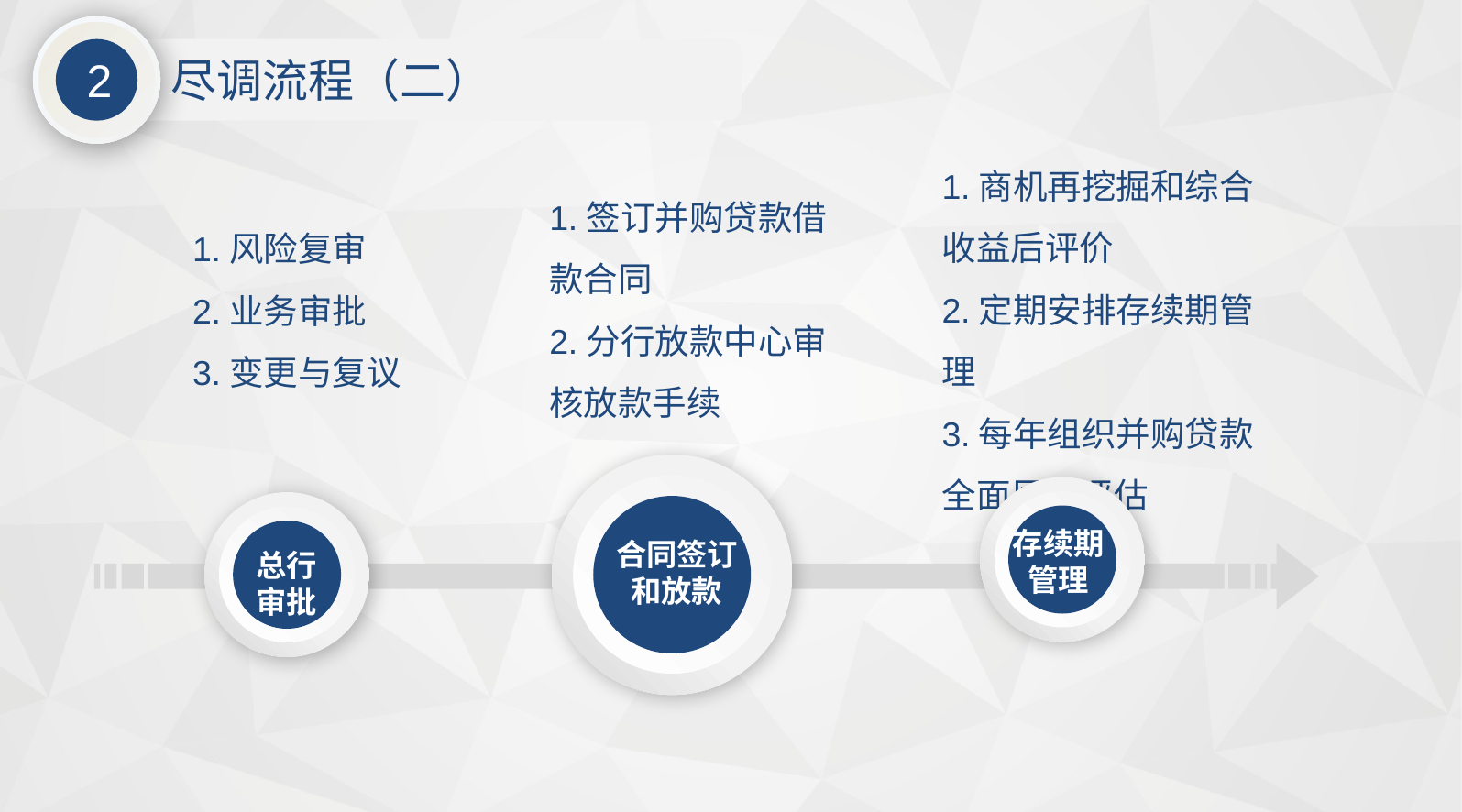

2

尽调流程（二）
1.商机再挖掘和综合收益后评价
2.定期安排存续期管理
3.每年组织并购贷款全面风险评估
1.签订并购贷款借款合同
2.分行放款中心审核放款手续
1.风险复审
2.业务审批
3.变更与复议

存续期管理
合同签订和放款
总行审批